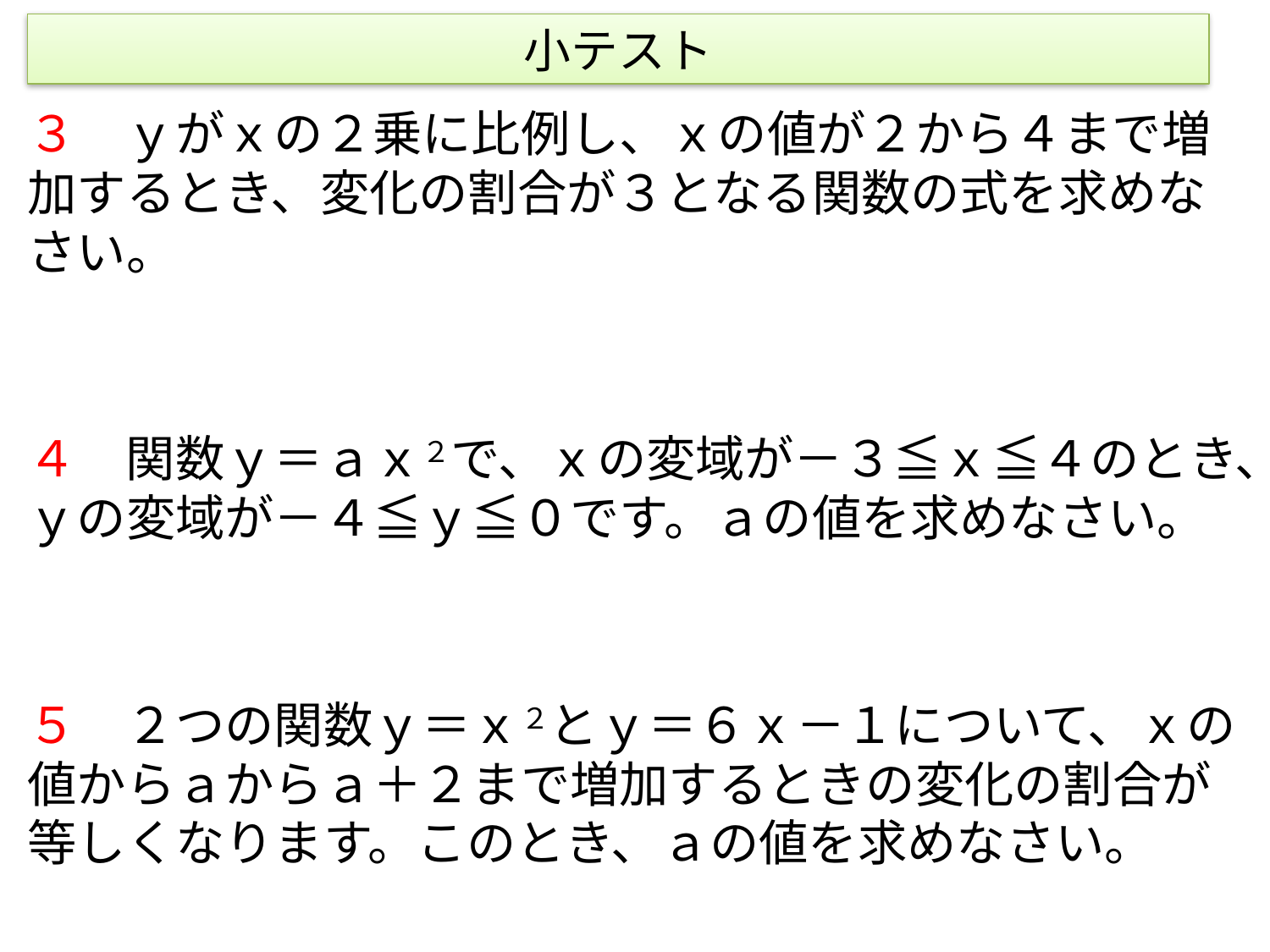

# 小テスト
３　ｙがｘの２乗に比例し、ｘの値が２から４まで増加するとき、変化の割合が３となる関数の式を求めなさい。

４　関数ｙ＝ａｘ２で、ｘの変域が－３≦ｘ≦４のとき、ｙの変域が－４≦ｙ≦０です。ａの値を求めなさい。

５　２つの関数ｙ＝ｘ２とｙ＝６ｘ－１について、ｘの値からａからａ＋２まで増加するときの変化の割合が等しくなります。このとき、ａの値を求めなさい。